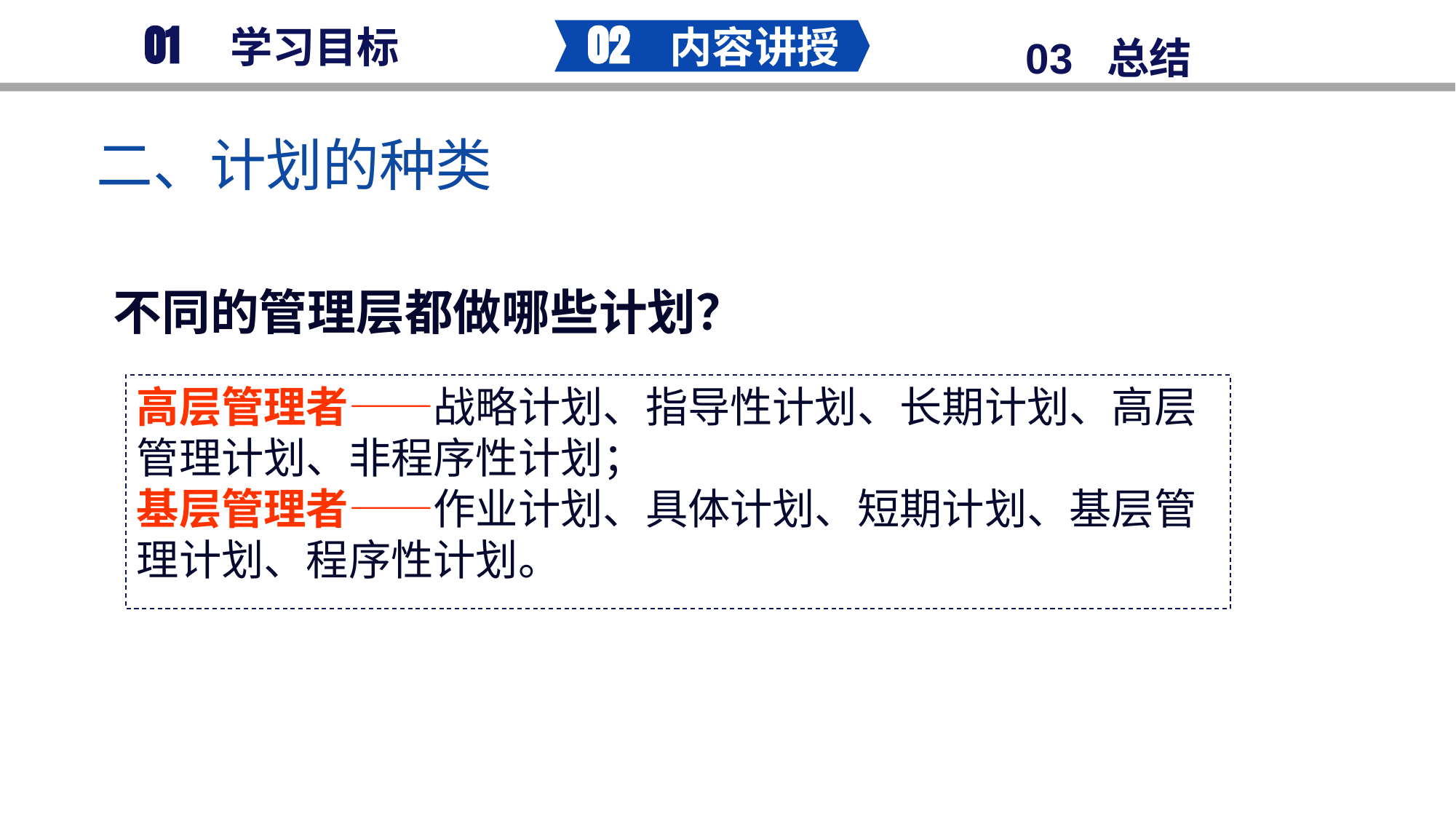

02   内容讲授
01    学习目标
03  总结

二、计划的种类
不同的管理层都做哪些计划？
高层管理者——战略计划、指导性计划、长期计划、高层管理计划、非程序性计划；
基层管理者——作业计划、具体计划、短期计划、基层管理计划、程序性计划。